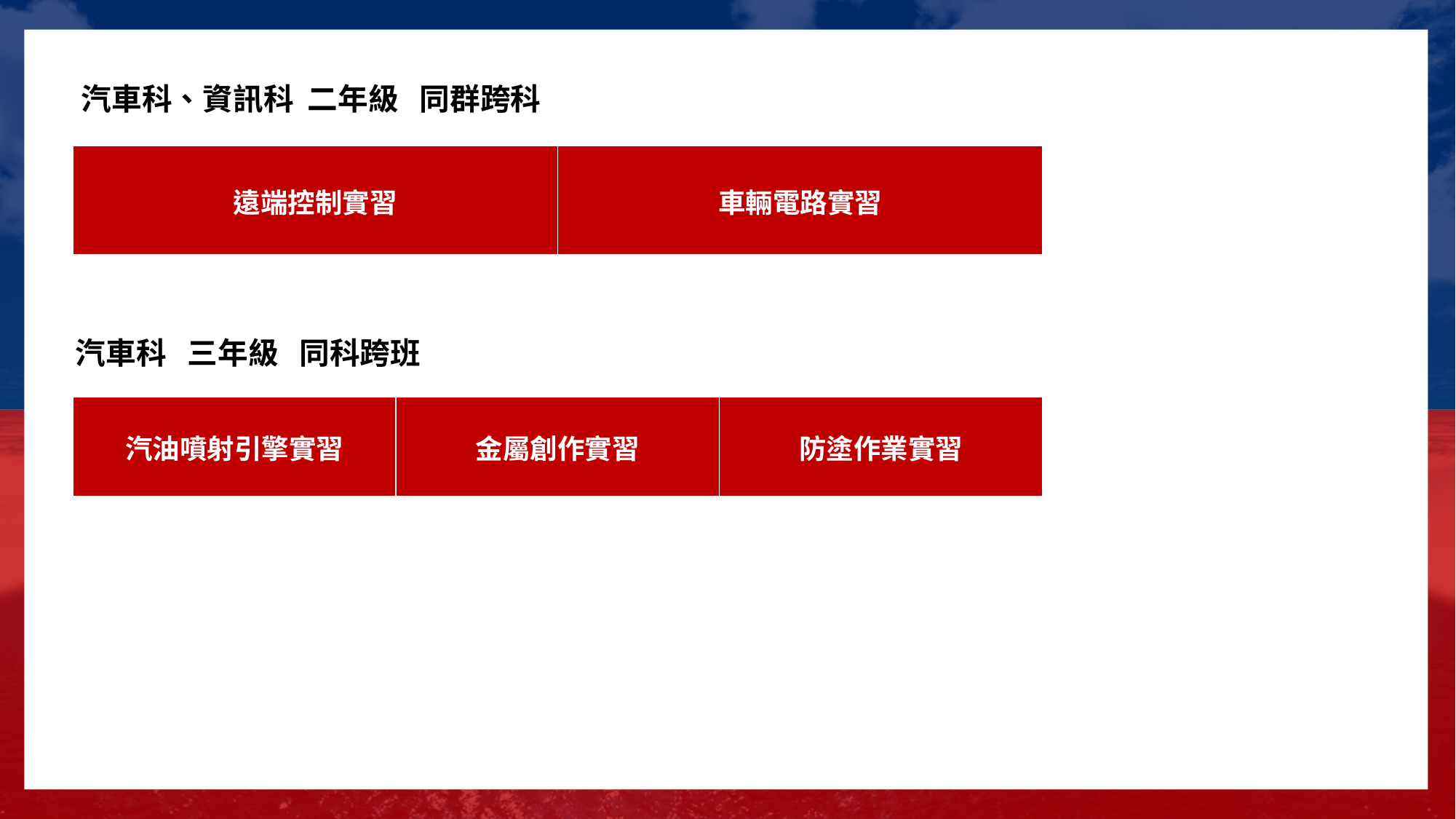

汽車科、資訊科  二年級   同群跨科
| 遠端控制實習 | 車輛電路實習 |
| --- | --- |
汽車科   三年級   同科跨班
| 汽油噴射引擎實習 | 金屬創作實習 | 防塗作業實習 |
| --- | --- | --- |